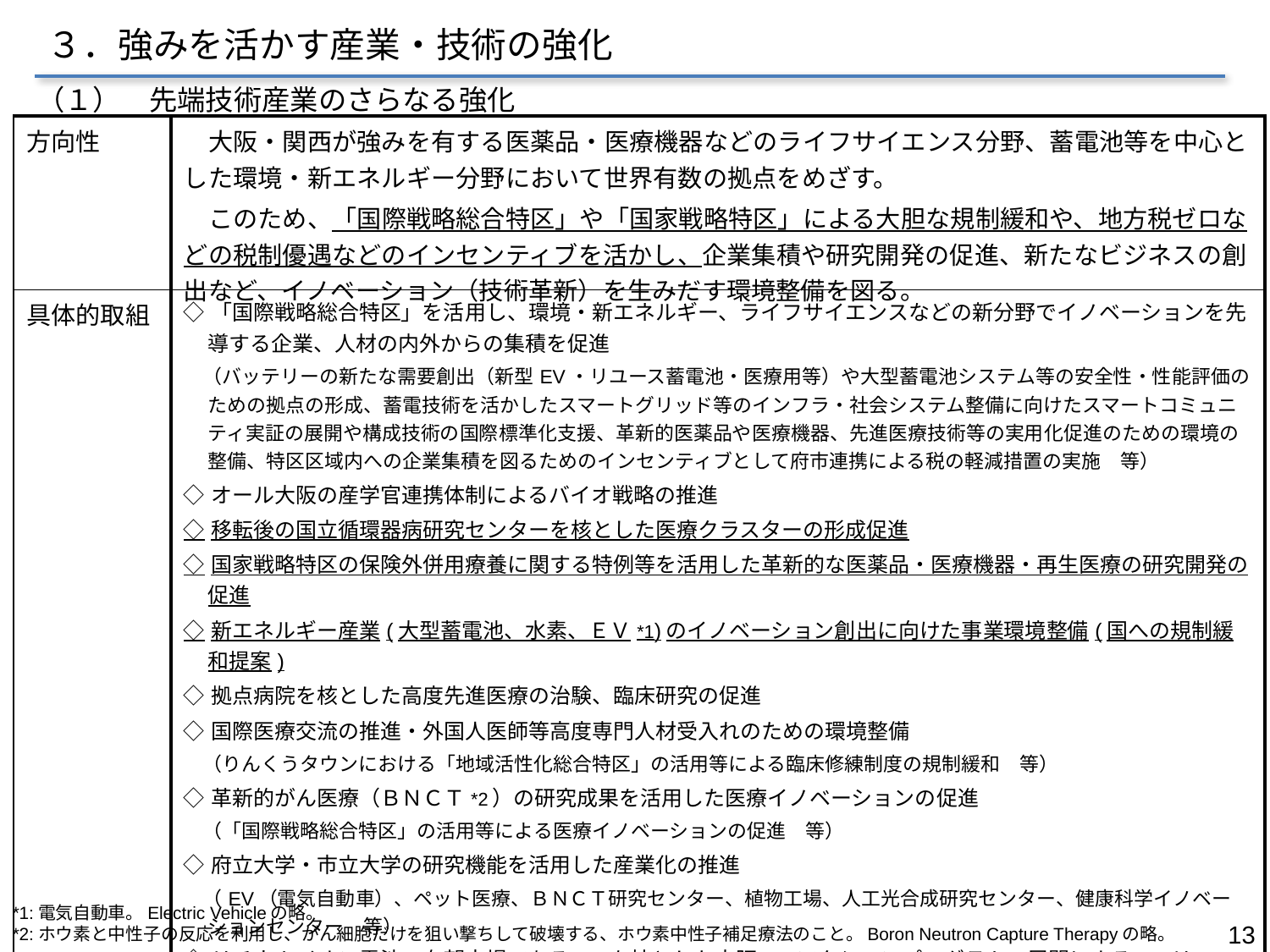

３．強みを活かす産業・技術の強化
（１）　先端技術産業のさらなる強化
| 方向性 | 大阪・関西が強みを有する医薬品・医療機器などのライフサイエンス分野、蓄電池等を中心とした環境・新エネルギー分野において世界有数の拠点をめざす。 　このため、「国際戦略総合特区」や「国家戦略特区」による大胆な規制緩和や、地方税ゼロなどの税制優遇などのインセンティブを活かし、企業集積や研究開発の促進、新たなビジネスの創出など、イノベーション（技術革新）を生みだす環境整備を図る。 |
| --- | --- |
| 具体的取組 | ◇「国際戦略総合特区」を活用し、環境・新エネルギー、ライフサイエンスなどの新分野でイノベーションを先導する企業、人材の内外からの集積を促進 　（バッテリーの新たな需要創出（新型EV・リユース蓄電池・医療用等）や大型蓄電池システム等の安全性・性能評価のための拠点の形成、蓄電技術を活かしたスマートグリッド等のインフラ・社会システム整備に向けたスマートコミュニティ実証の展開や構成技術の国際標準化支援、革新的医薬品や医療機器、先進医療技術等の実用化促進のための環境の整備、特区区域内への企業集積を図るためのインセンティブとして府市連携による税の軽減措置の実施　等） ◇オール大阪の産学官連携体制によるバイオ戦略の推進 ◇移転後の国立循環器病研究センターを核とした医療クラスターの形成促進 ◇国家戦略特区の保険外併用療養に関する特例等を活用した革新的な医薬品・医療機器・再生医療の研究開発の促進 ◇新エネルギー産業(大型蓄電池、水素、ＥＶ\*1)のイノベーション創出に向けた事業環境整備(国への規制緩和提案) ◇拠点病院を核とした高度先進医療の治験、臨床研究の促進 ◇国際医療交流の推進・外国人医師等高度専門人材受入れのための環境整備 　（りんくうタウンにおける「地域活性化総合特区」の活用等による臨床修練制度の規制緩和　等） ◇革新的がん医療（ＢＮＣＴ\*2）の研究成果を活用した医療イノベーションの促進 　（「国際戦略総合特区」の活用等による医療イノベーションの促進　等） ◇府立大学・市立大学の研究機能を活用した産業化の推進 　（EV（電気自動車）、ペット医療、ＢＮＣＴ研究センター、植物工場、人工光合成研究センター、健康科学イノベーションセンター　等） ◇リチウムイオン電池の有望市場であるEVを核とした大阪EVアクションプログラムの展開によるEVリーディング都市・大阪の実現 ◇FCV（燃料電池自動車）の本格導入に向けた環境整備 ◇都市インフラなどを活用した技術実証など新エネルギー拠点の形成 |
*1:電気自動車。Electric Vehicleの略。
*2:ホウ素と中性子の反応を利用し、がん細胞だけを狙い撃ちして破壊する、ホウ素中性子補足療法のこと。Boron Neutron Capture Therapyの略。
13